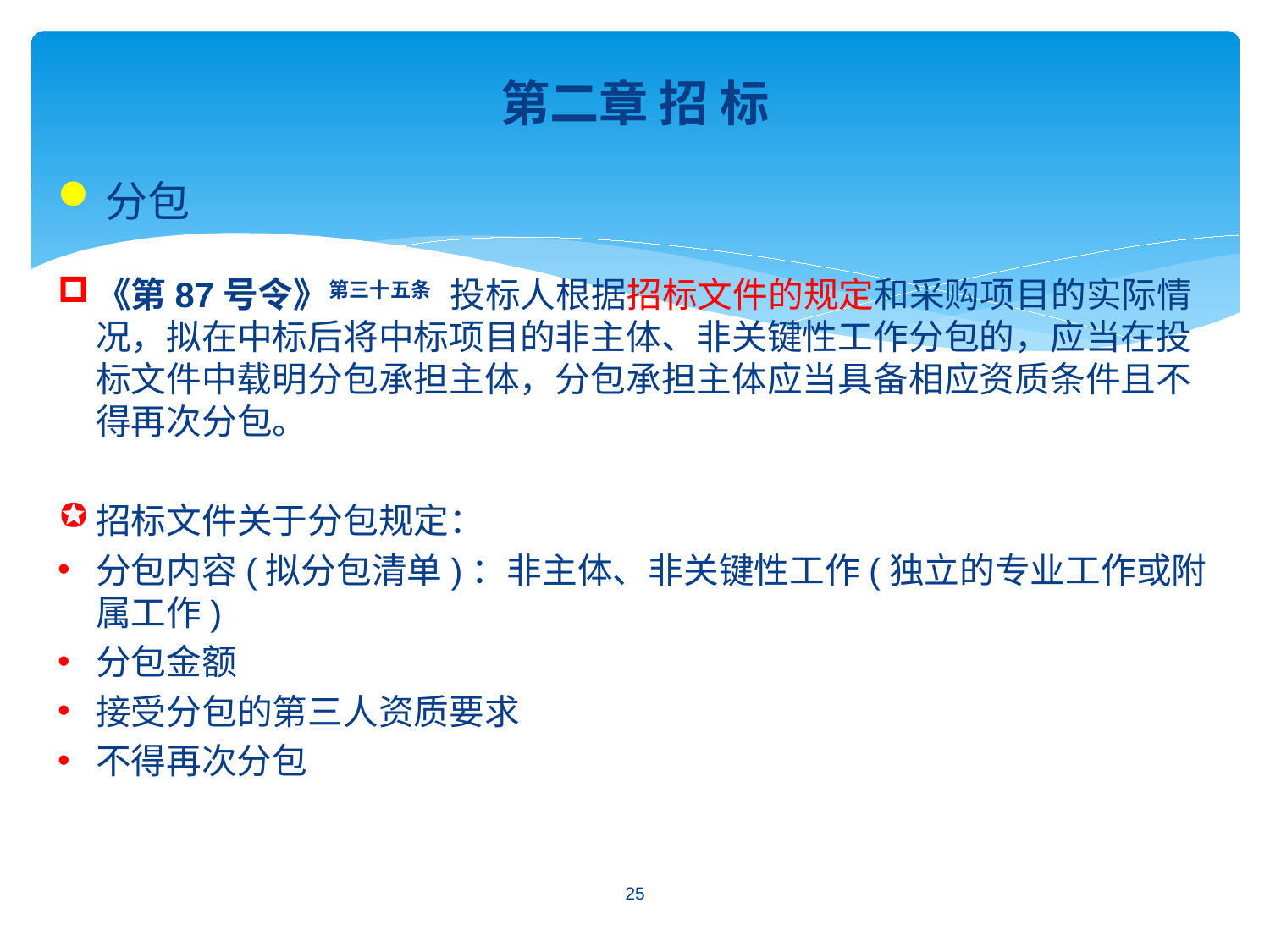

第二章 招 标
分包
《第87号令》第三十五条    投标人根据招标文件的规定和采购项目的实际情况，拟在中标后将中标项目的非主体、非关键性工作分包的，应当在投标文件中载明分包承担主体，分包承担主体应当具备相应资质条件且不得再次分包。

招标文件关于分包规定：
分包内容(拟分包清单)：非主体、非关键性工作(独立的专业工作或附属工作)
分包金额
接受分包的第三人资质要求
不得再次分包
25